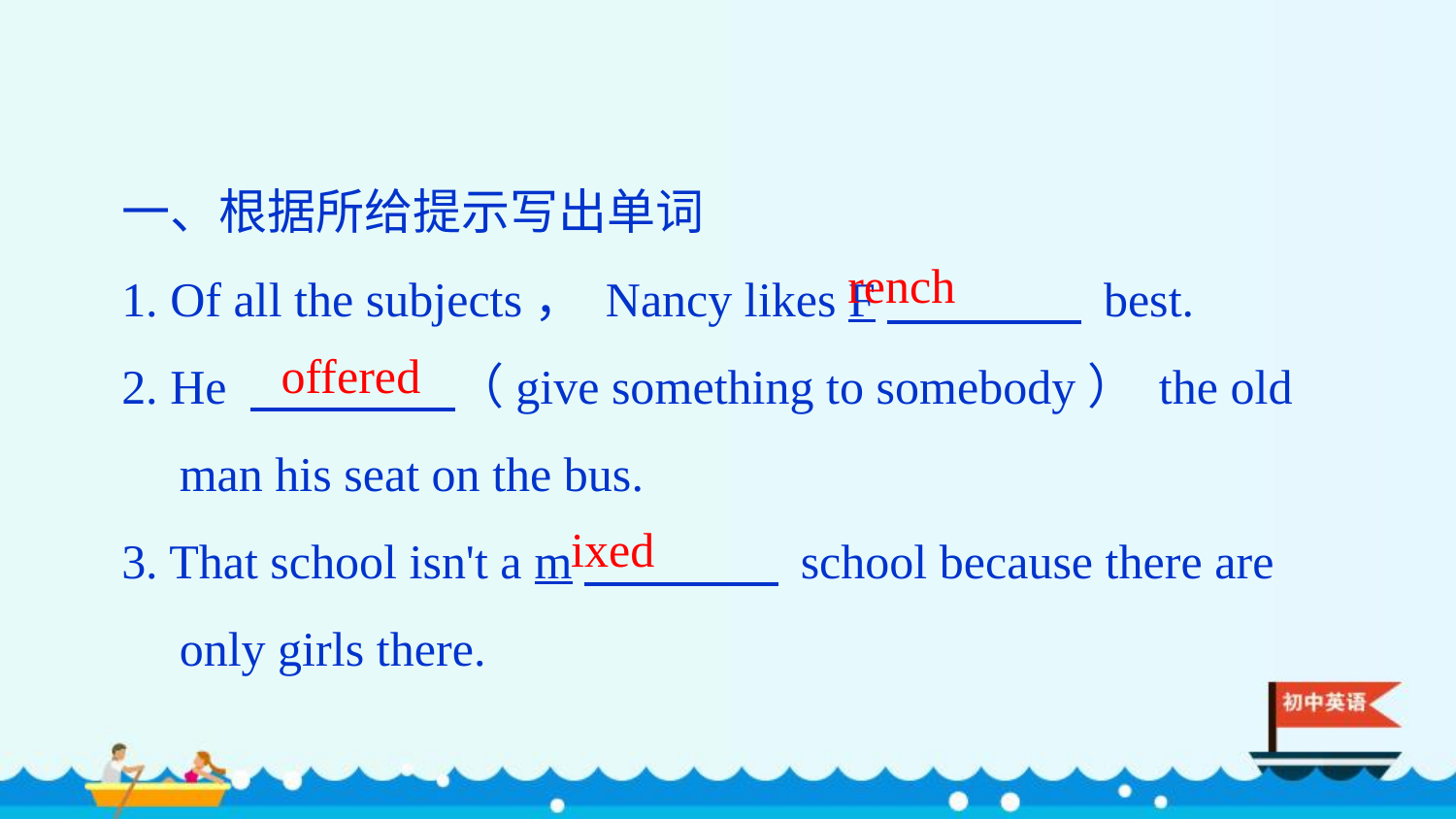

一、根据所给提示写出单词
1. Of all the subjects， Nancy likes F　　　　 best.
2. He 　　　　 （give something to somebody） the old man his seat on the bus.
3. That school isn't a m　　　　 school because there are only girls there.
rench
offered
ixed